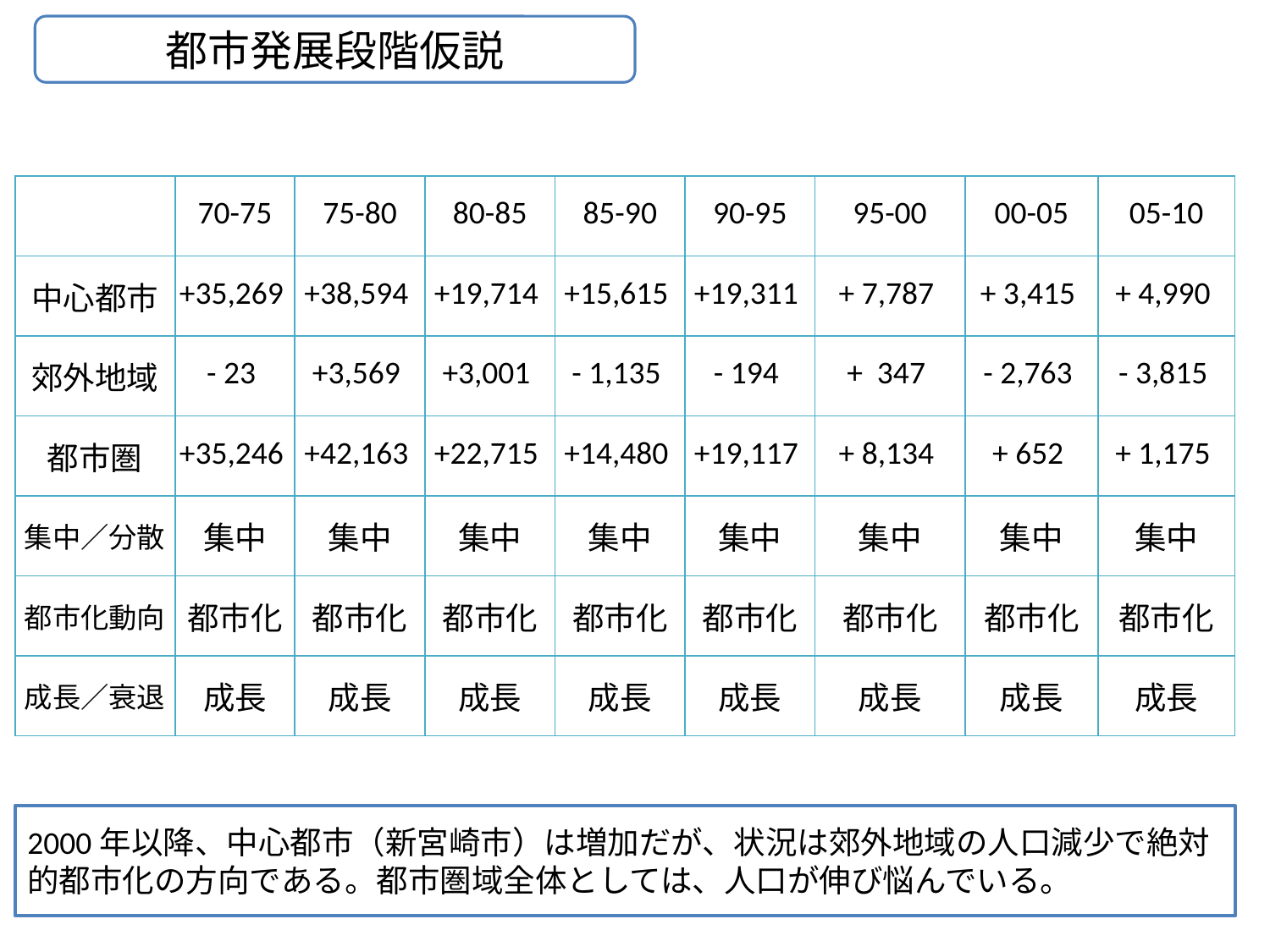

都市発展段階仮説
|  | 70-75 | 75-80 | 80-85 | 85-90 | 90-95 | 95-00 | 00-05 | 05-10 |
| --- | --- | --- | --- | --- | --- | --- | --- | --- |
| 中心都市 | +35,269 | +38,594 | +19,714 | +15,615 | +19,311 | + 7,787 | + 3,415 | + 4,990 |
| 郊外地域 | - 23 | +3,569 | +3,001 | - 1,135 | - 194 | + 347 | - 2,763 | - 3,815 |
| 都市圏 | +35,246 | +42,163 | +22,715 | +14,480 | +19,117 | + 8,134 | + 652 | + 1,175 |
| 集中／分散 | 集中 | 集中 | 集中 | 集中 | 集中 | 集中 | 集中 | 集中 |
| 都市化動向 | 都市化 | 都市化 | 都市化 | 都市化 | 都市化 | 都市化 | 都市化 | 都市化 |
| 成長／衰退 | 成長 | 成長 | 成長 | 成長 | 成長 | 成長 | 成長 | 成長 |
2000年以降、中心都市（新宮崎市）は増加だが、状況は郊外地域の人口減少で絶対的都市化の方向である。都市圏域全体としては、人口が伸び悩んでいる。